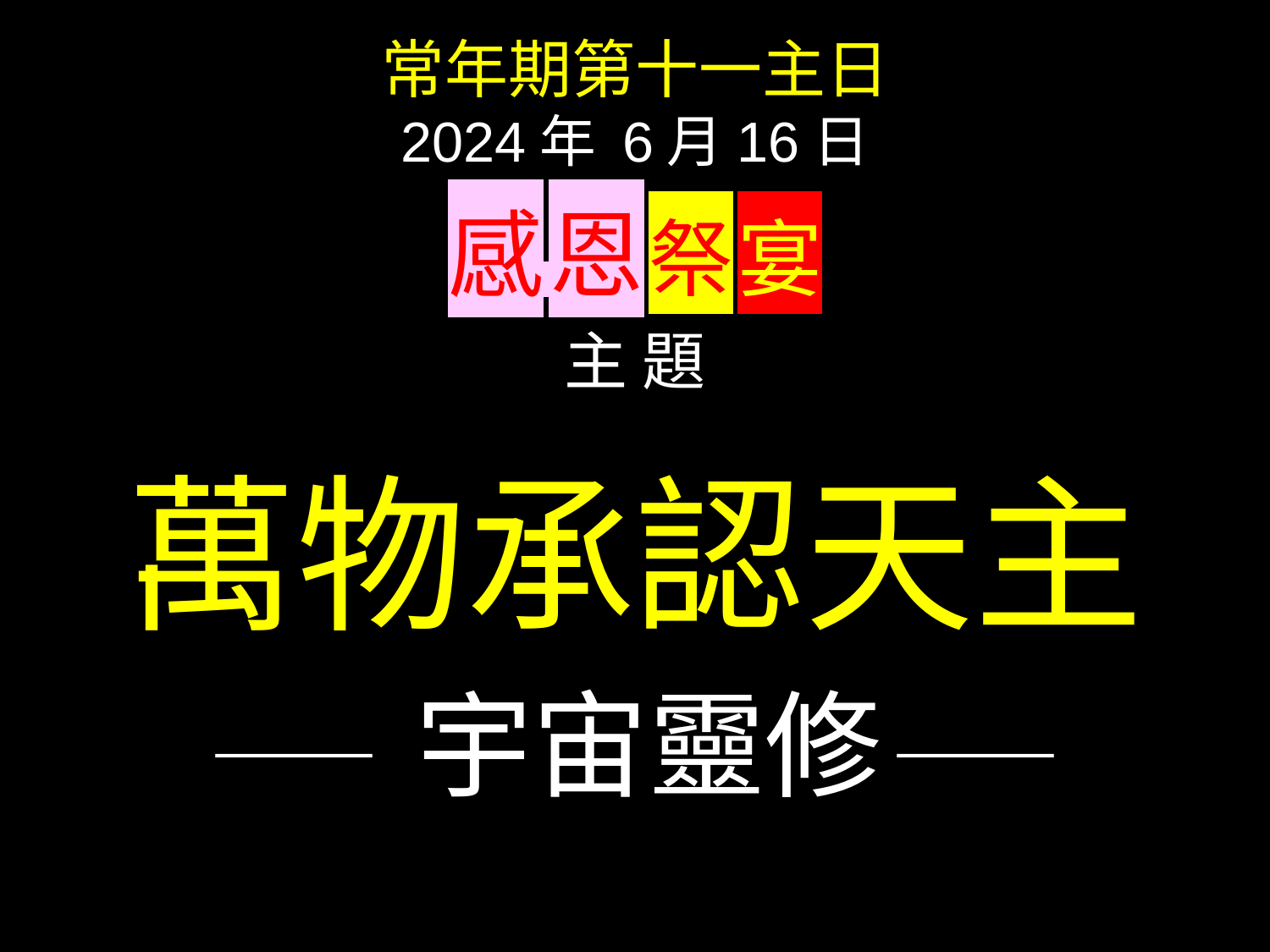

常年期第十一主日
2024年 6月16日
感 恩 祭 宴

主 題

萬物承認天主
—— 宇宙靈修 ——